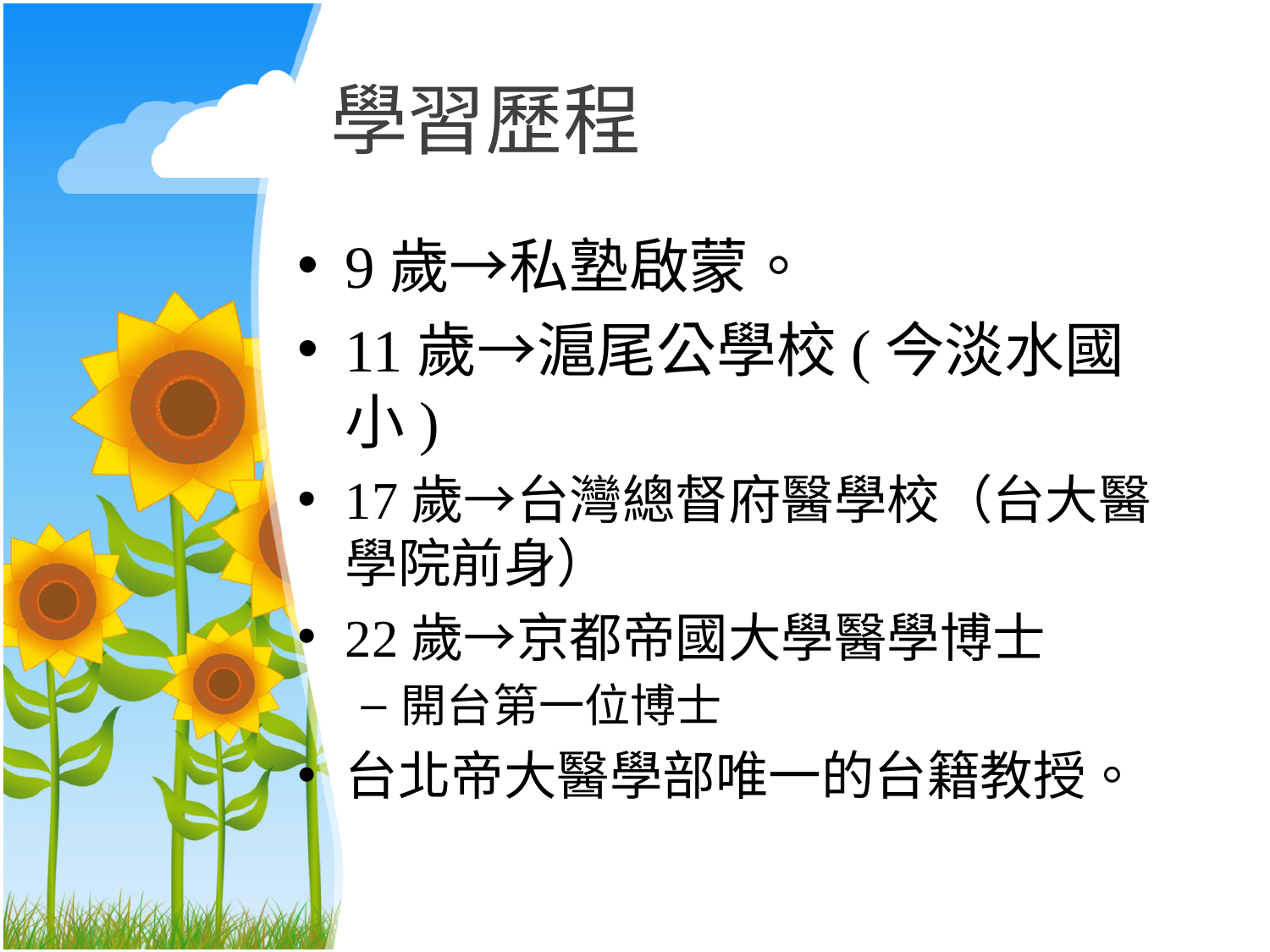

# 學習歷程
9歲→私塾啟蒙。
11歲→滬尾公學校(今淡水國小)
17歲→台灣總督府醫學校（台大醫學院前身）
22歲→京都帝國大學醫學博士
開台第一位博士
台北帝大醫學部唯一的台籍教授。